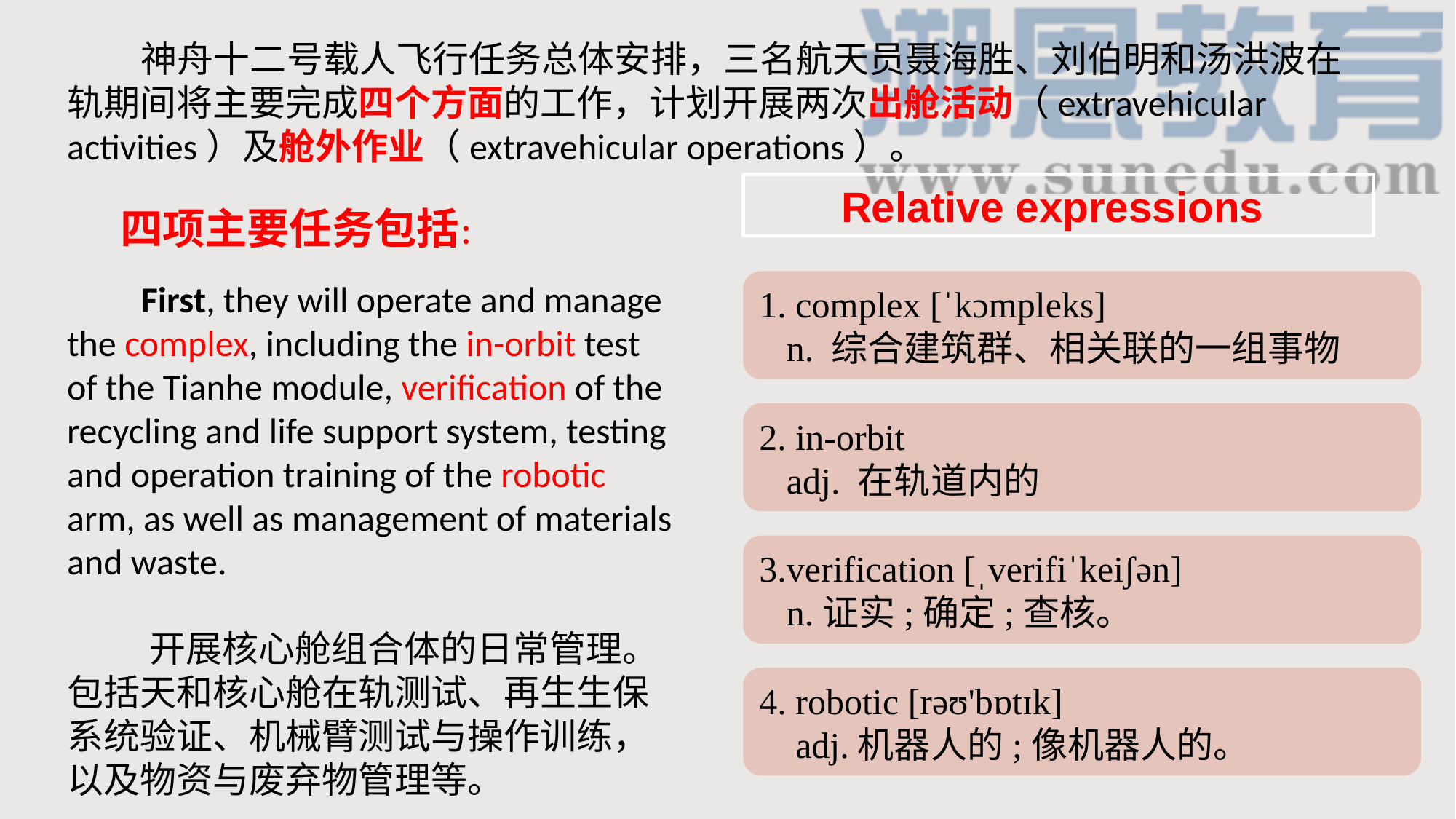

神舟十二号载人飞行任务总体安排，三名航天员聂海胜、刘伯明和汤洪波在轨期间将主要完成四个方面的工作，计划开展两次出舱活动（extravehicular activities）及舱外作业（extravehicular operations）。
Relative expressions
四项主要任务包括：
            First, they will operate and manage the complex, including the in-orbit test of the Tianhe module, verification of the recycling and life support system, testing and operation training of the robotic arm, as well as management of materials and waste.

         开展核心舱组合体的日常管理。包括天和核心舱在轨测试、再生生保系统验证、机械臂测试与操作训练，以及物资与废弃物管理等。
1. complex [ˈkɔmpleks]
   n. 综合建筑群、相关联的一组事物
2. in-orbit
   adj. 在轨道内的
3.verification [ˌverifiˈkeiʃən]
   n.证实;确定;查核。
4. robotic [rəʊ'bɒtɪk]
    adj.机器人的;像机器人的。